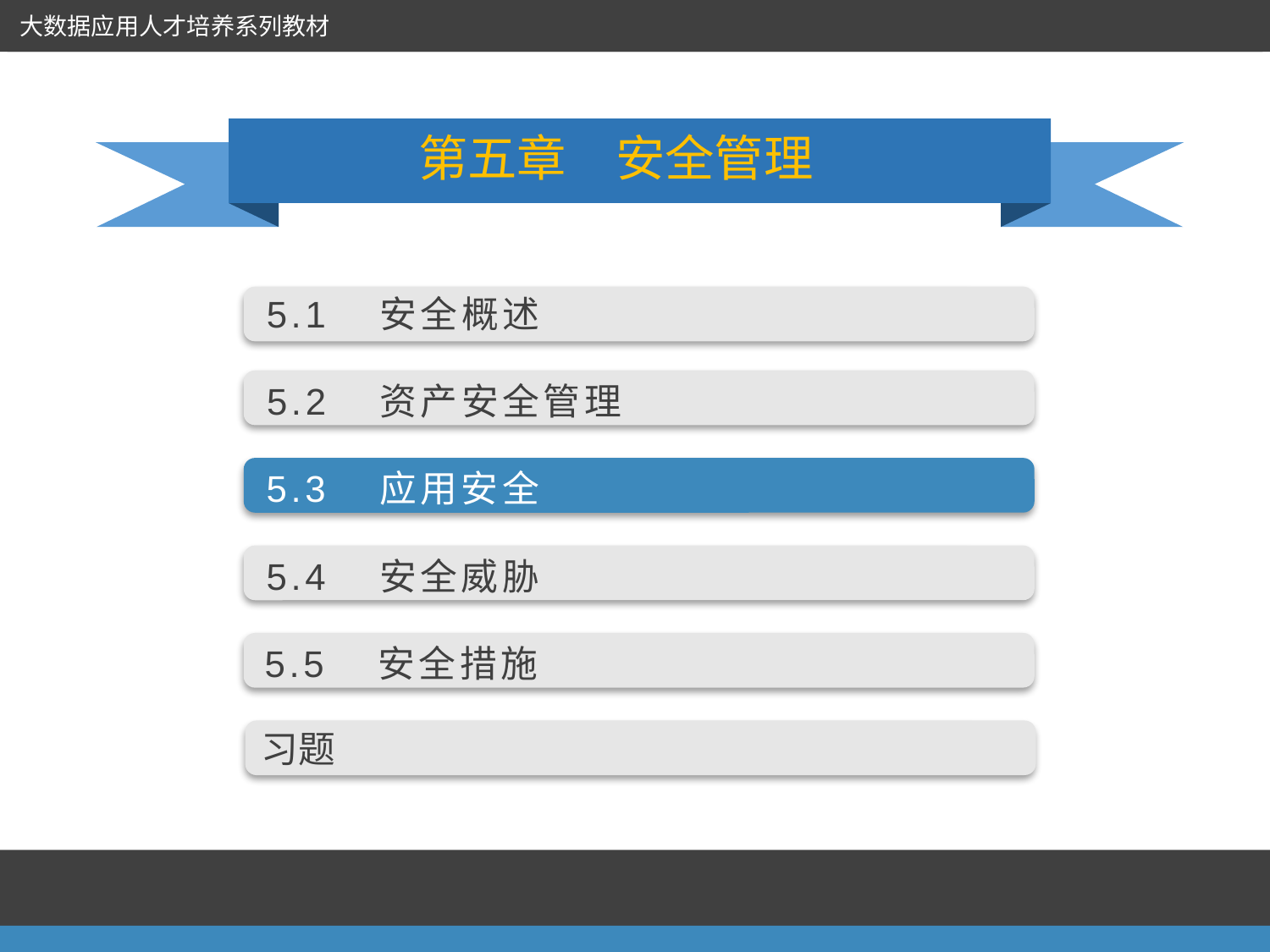

大数据应用人才培养系列教材

第五章　安全管理
5.1　安全概述

5.2　资产安全管理

5.3　应用安全

5.4　安全威胁

5.5　安全措施
习题